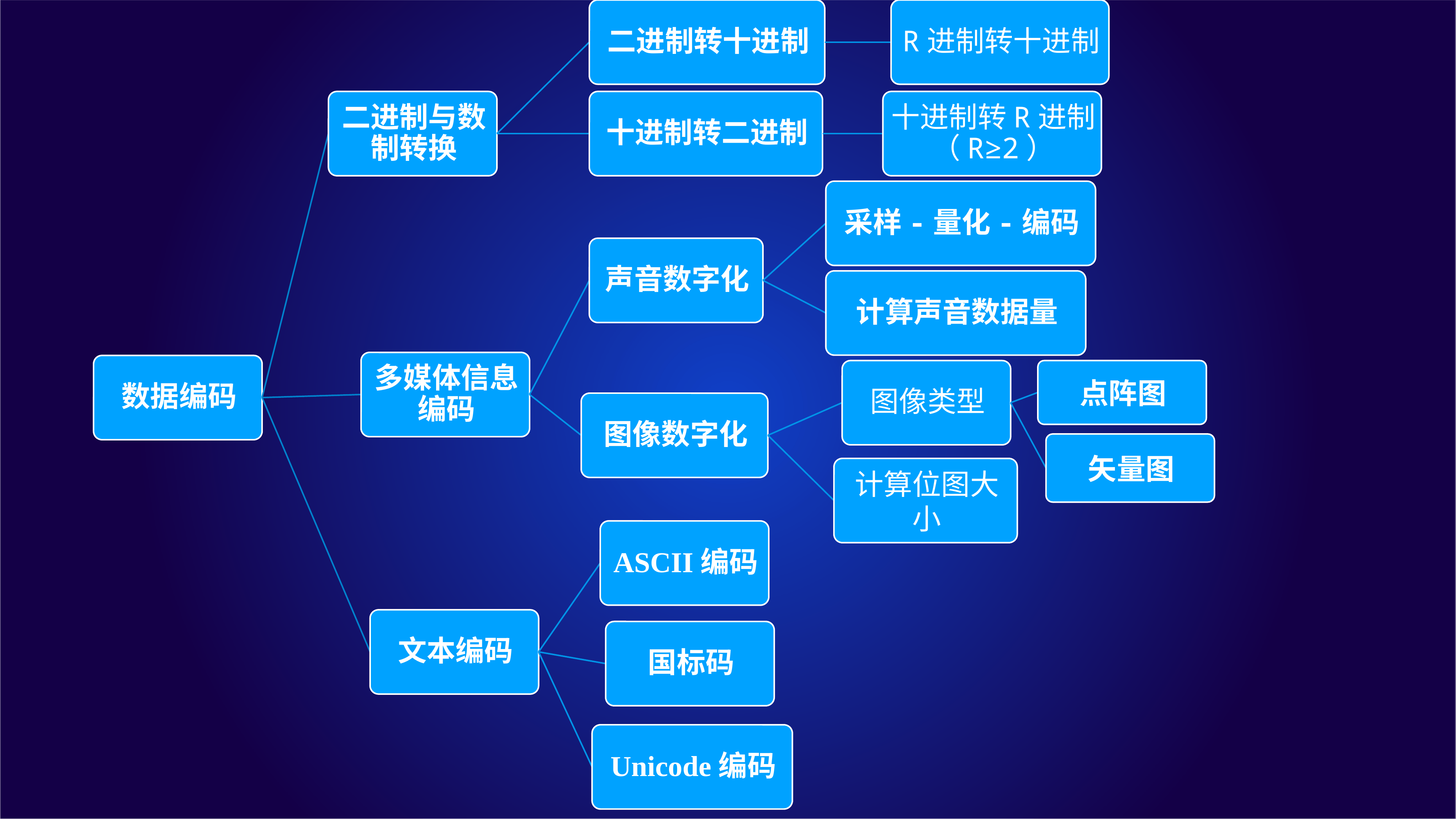

数据编码

多媒体信息编码

声音数字化

采样-量化-编码

计算声音数据量

图像数字化

图像类型

点阵图

矢量图

计算位图大小

文本编码

ASCII编码

Unicode编码

国标码

二进制与数制转换

二进制转十进制

R进制转十进制

十进制转二进制

十进制转R进制（R≥2）